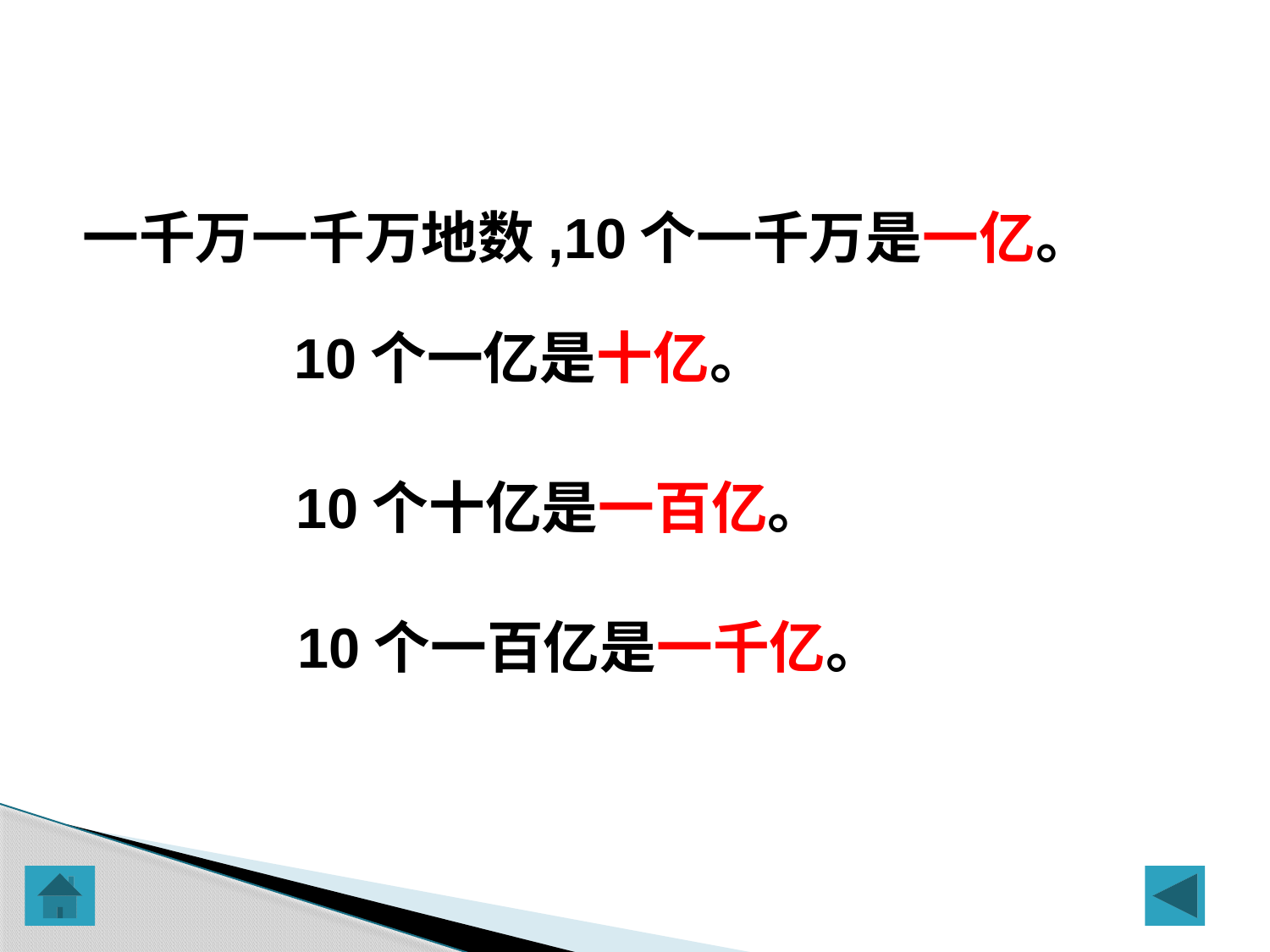

对照数位顺序表写数
一千万一千万地数,10个一千万是一亿。
10个一亿是十亿。
10个十亿是一百亿。
10个一百亿是一千亿。